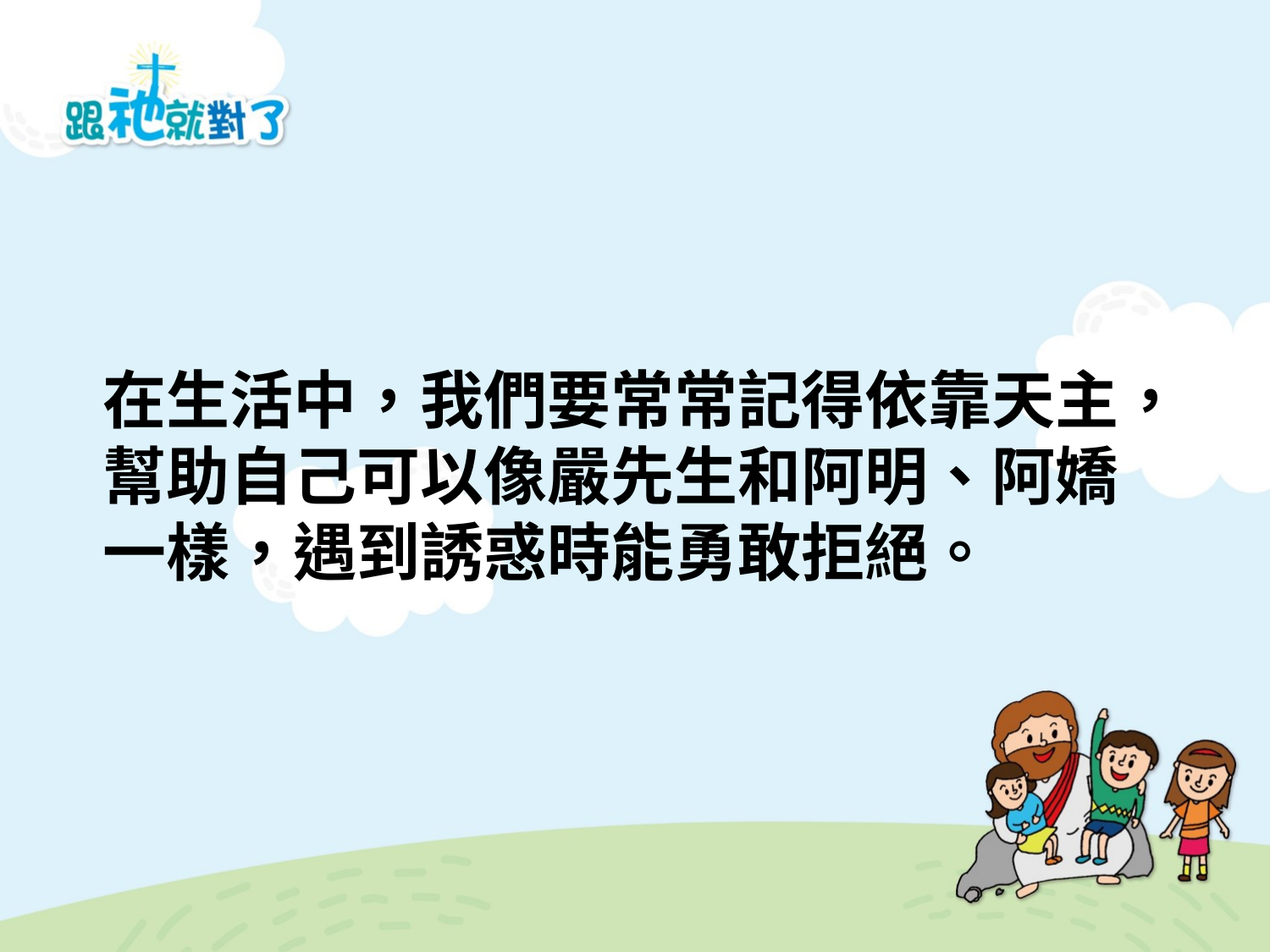

在生活中，我們要常常記得依靠天主，幫助自己可以像嚴先生和阿明、阿嬌一樣，遇到誘惑時能勇敢拒絕。